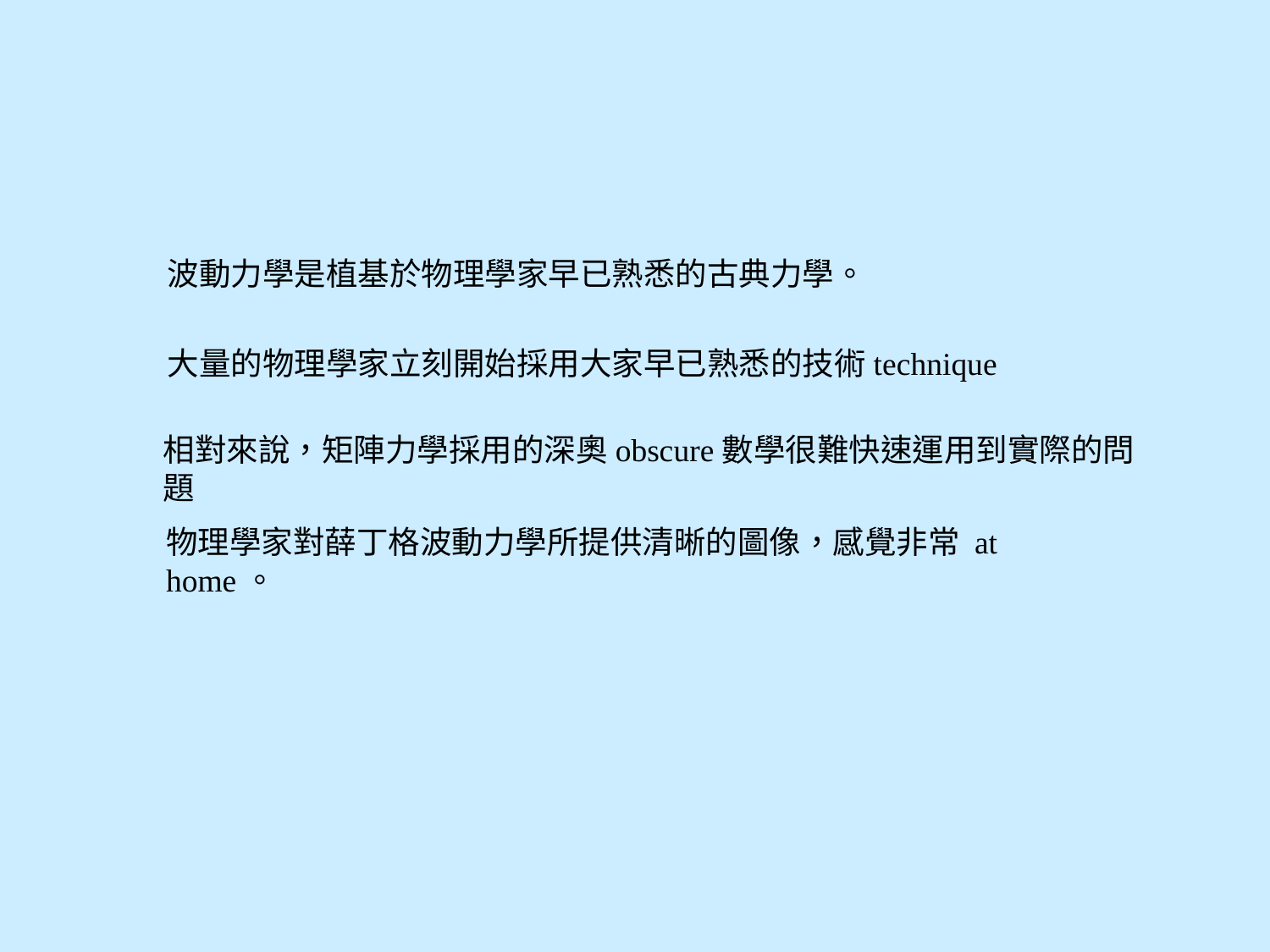

波動力學是植基於物理學家早已熟悉的古典力學。
大量的物理學家立刻開始採用大家早已熟悉的技術technique
相對來說，矩陣力學採用的深奧obscure數學很難快速運用到實際的問題
物理學家對薛丁格波動力學所提供清晰的圖像，感覺非常 at home。